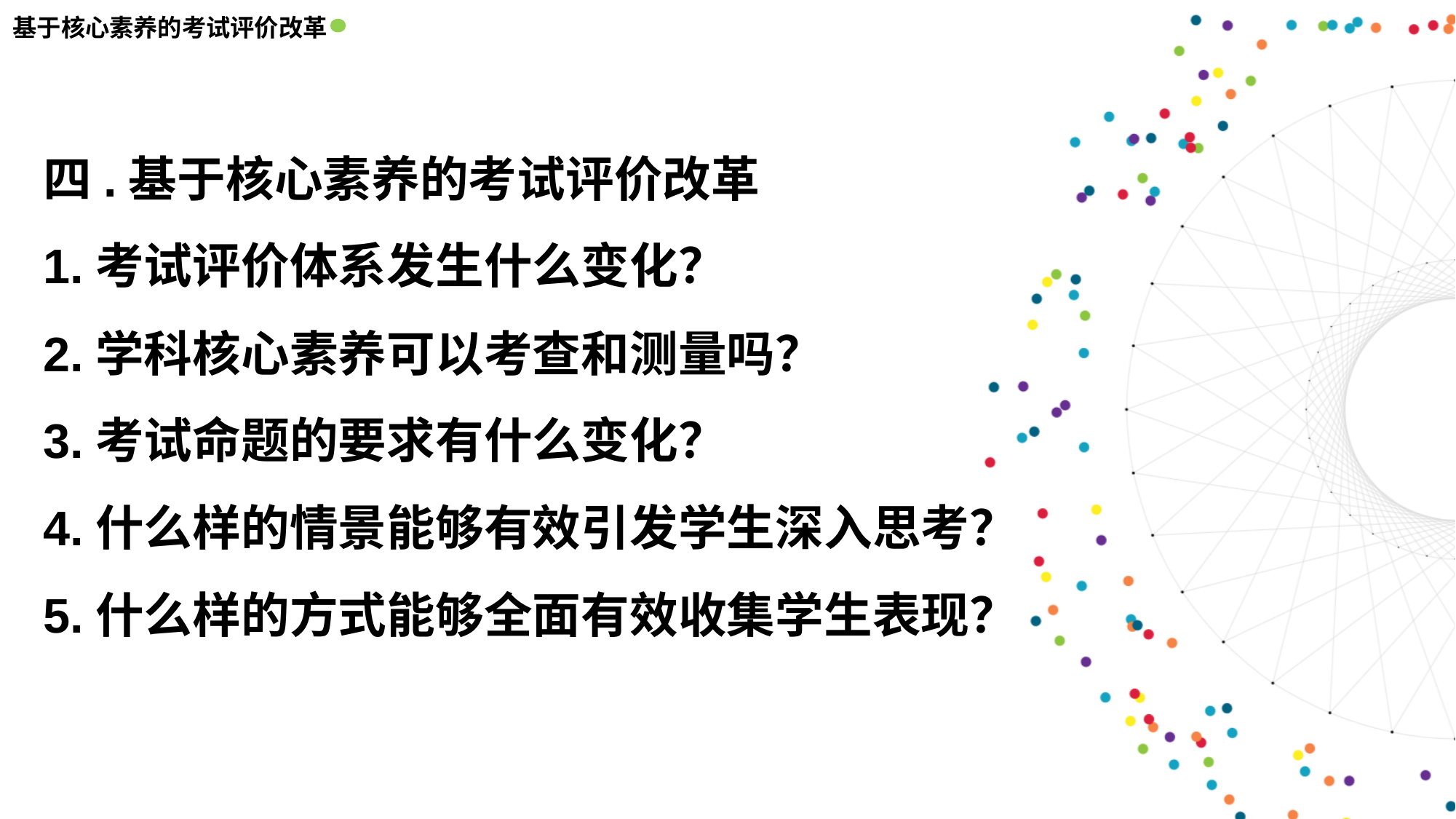

基于核心素养的考试评价改革

四.基于核心素养的考试评价改革
1.考试评价体系发生什么变化？
2.学科核心素养可以考查和测量吗？
3.考试命题的要求有什么变化？
4.什么样的情景能够有效引发学生深入思考？
5.什么样的方式能够全面有效收集学生表现？